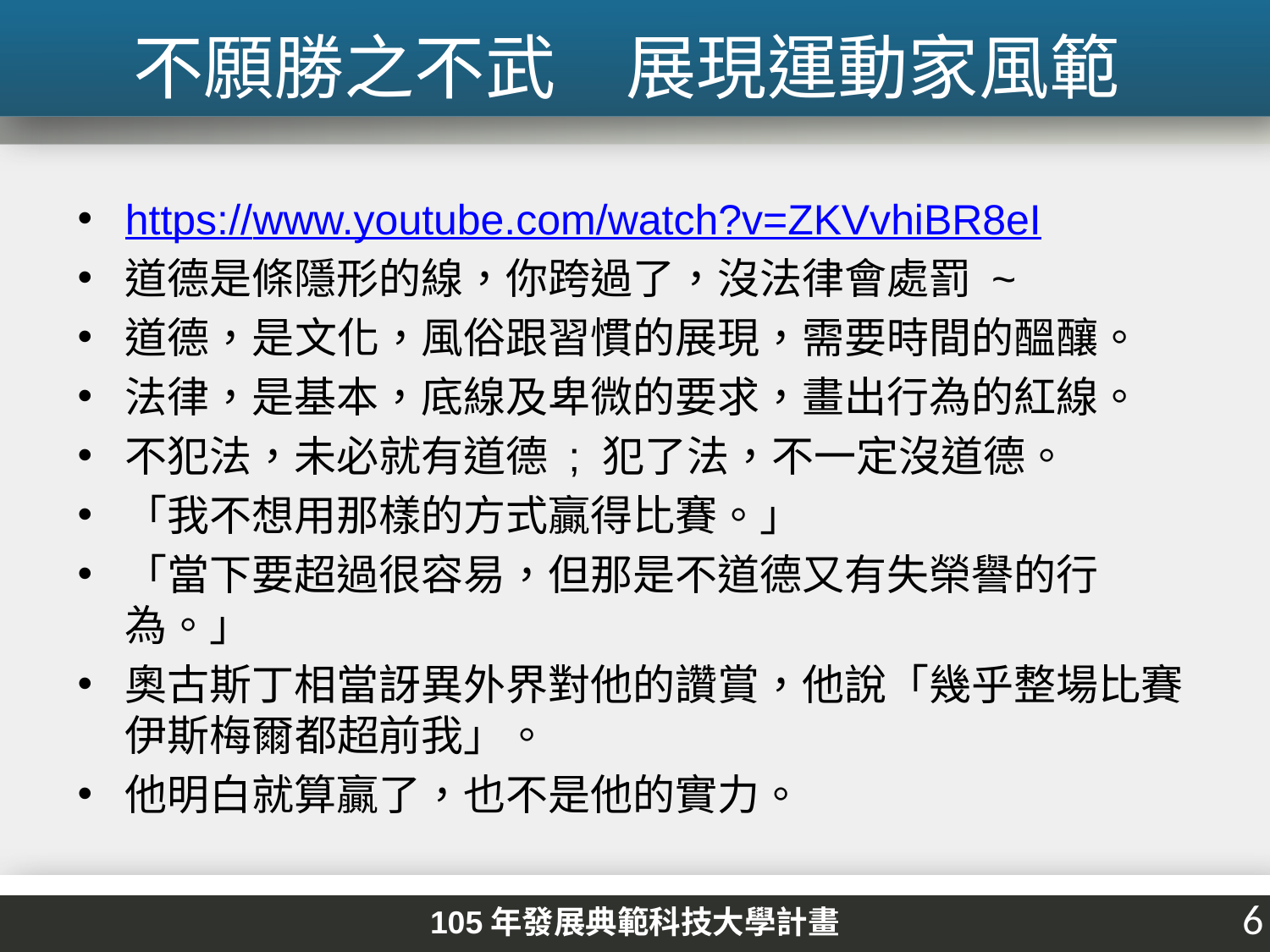

不願勝之不武　展現運動家風範
https://www.youtube.com/watch?v=ZKVvhiBR8eI
道德是條隱形的線，你跨過了，沒法律會處罰 ~
道德，是文化，風俗跟習慣的展現，需要時間的醞釀。
法律，是基本，底線及卑微的要求，畫出行為的紅線。
不犯法，未必就有道德 ; 犯了法，不一定沒道德。
「我不想用那樣的方式贏得比賽。」
「當下要超過很容易，但那是不道德又有失榮譽的行為。」
奧古斯丁相當訝異外界對他的讚賞，他說「幾乎整場比賽伊斯梅爾都超前我」。
他明白就算贏了，也不是他的實力。